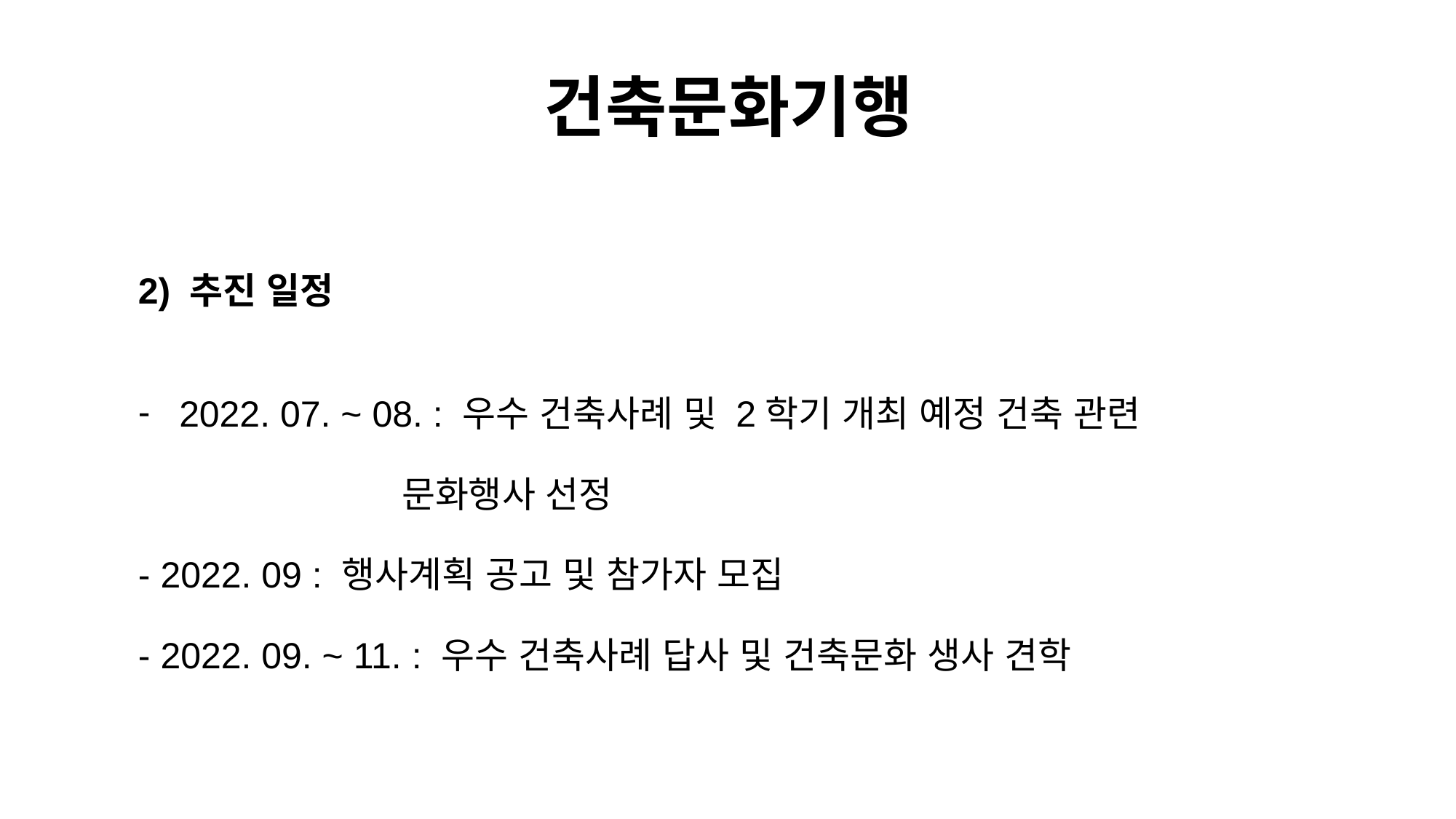

# 건축문화기행
2) 추진 일정

2022. 07. ~ 08. : 우수 건축사례 및 2학기 개최 예정 건축 관련
                         문화행사 선정
- 2022. 09 : 행사계획 공고 및 참가자 모집
- 2022. 09. ~ 11. : 우수 건축사례 답사 및 건축문화 생사 견학